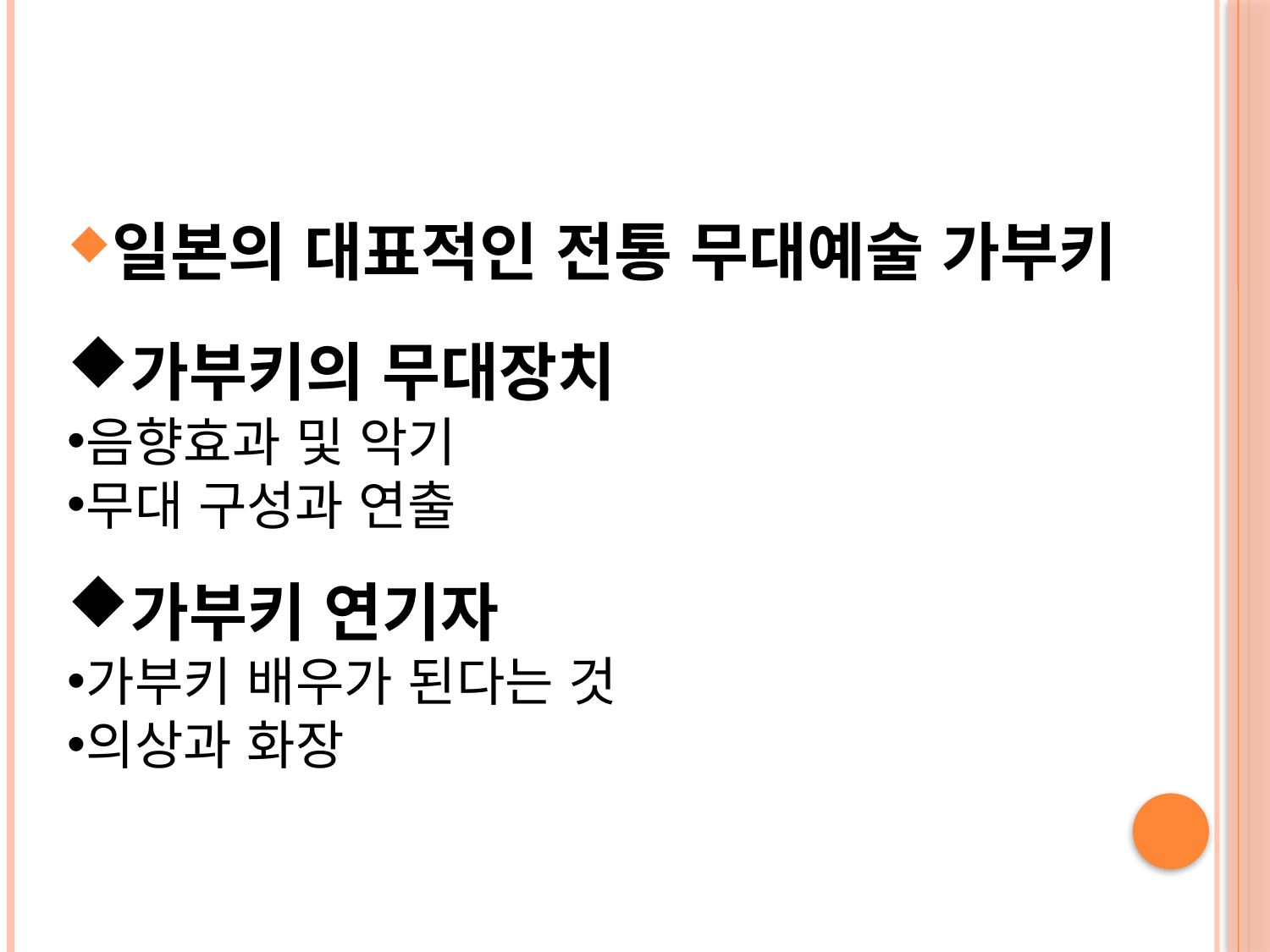

일본의 대표적인 전통 무대예술 가부키
가부키의 무대장치
음향효과 및 악기
무대 구성과 연출
가부키 연기자
가부키 배우가 된다는 것
의상과 화장